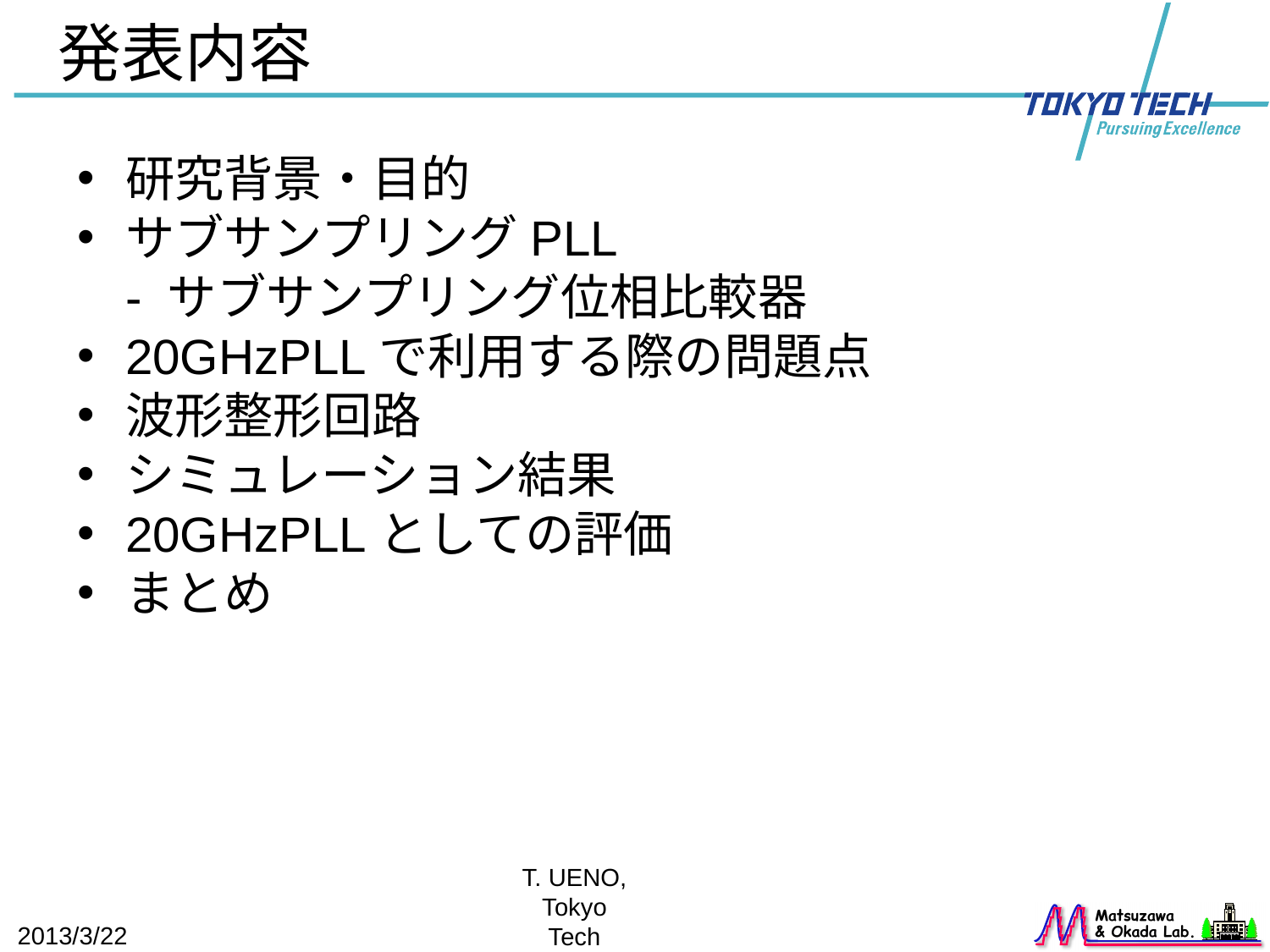

# 発表内容
研究背景・目的
サブサンプリングPLL
- サブサンプリング位相比較器
20GHzPLLで利用する際の問題点
波形整形回路
シミュレーション結果
20GHzPLLとしての評価
まとめ
2013/3/22
T. UENO, Tokyo Tech